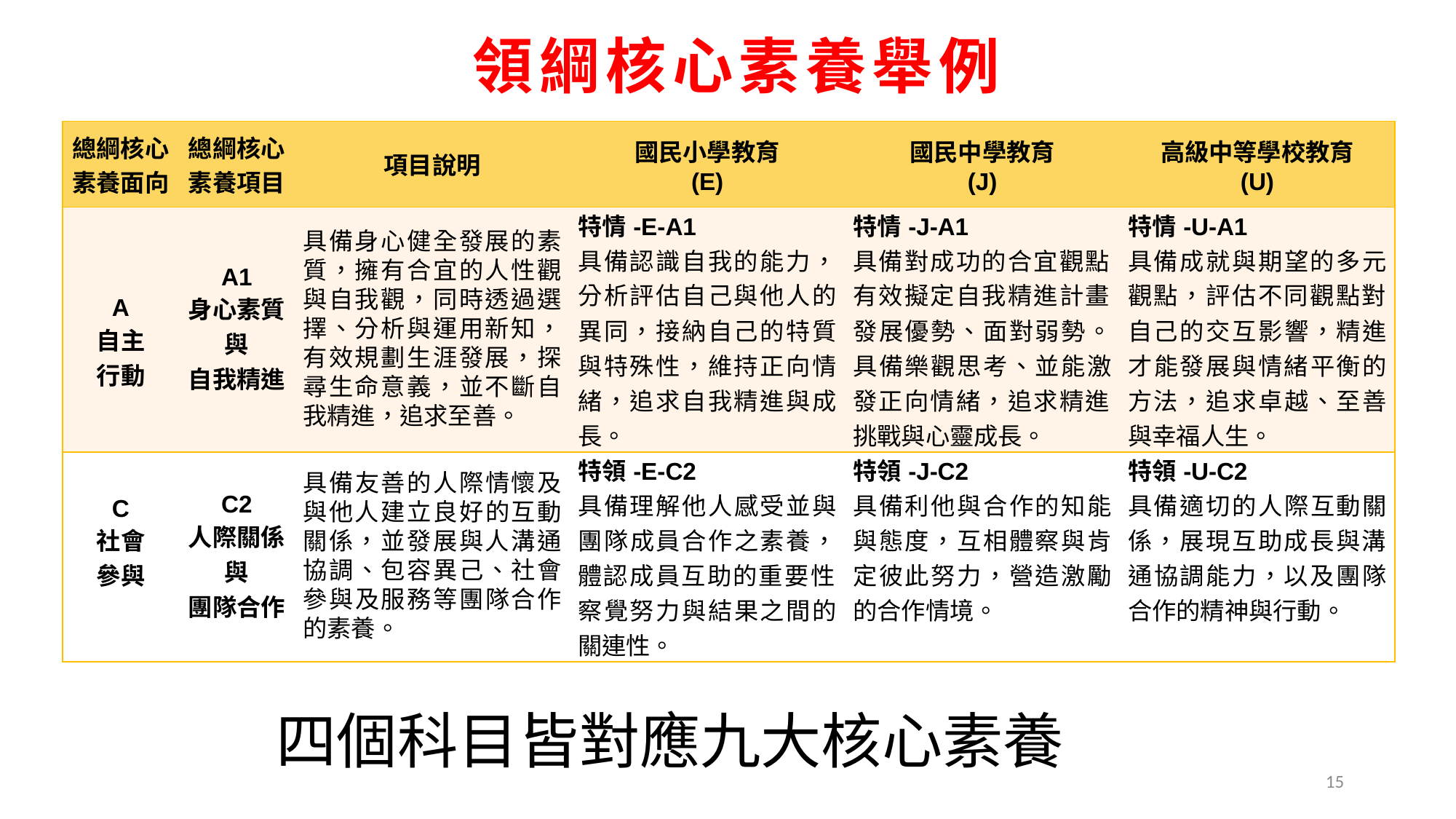

# 領綱核心素養舉例
| 總綱核心 素養面向 | 總綱核心 素養項目 | 項目說明 | 國民小學教育 (E) | 國民中學教育 (J) | 高級中等學校教育 (U) |
| --- | --- | --- | --- | --- | --- |
| A 自主 行動 | A1 身心素質 與 自我精進 | 具備身心健全發展的素質，擁有合宜的人性觀與自我觀，同時透過選擇、分析與運用新知，有效規劃生涯發展，探尋生命意義，並不斷自我精進，追求至善。 | 特情-E-A1 具備認識自我的能力，分析評估自己與他人的異同，接納自己的特質與特殊性，維持正向情緒，追求自我精進與成長。 | 特情-J-A1 具備對成功的合宜觀點，有效擬定自我精進計畫，發展優勢、面對弱勢。具備樂觀思考、並能激發正向情緒，追求精進、挑戰與心靈成長。 | 特情-U-A1 具備成就與期望的多元觀點，評估不同觀點對自己的交互影響，精進才能發展與情緒平衡的方法，追求卓越、至善與幸福人生。 |
| C 社會 參與 | C2 人際關係 與 團隊合作 | 具備友善的人際情懷及與他人建立良好的互動關係，並發展與人溝通協調、包容異己、社會參與及服務等團隊合作的素養。 | 特領-E-C2 具備理解他人感受並與團隊成員合作之素養，體認成員互助的重要性，察覺努力與結果之間的關連性。 | 特領-J-C2 具備利他與合作的知能與態度，互相體察與肯定彼此努力，營造激勵的合作情境。 | 特領-U-C2 具備適切的人際互動關係，展現互助成長與溝通協調能力，以及團隊合作的精神與行動。 |
四個科目皆對應九大核心素養
15